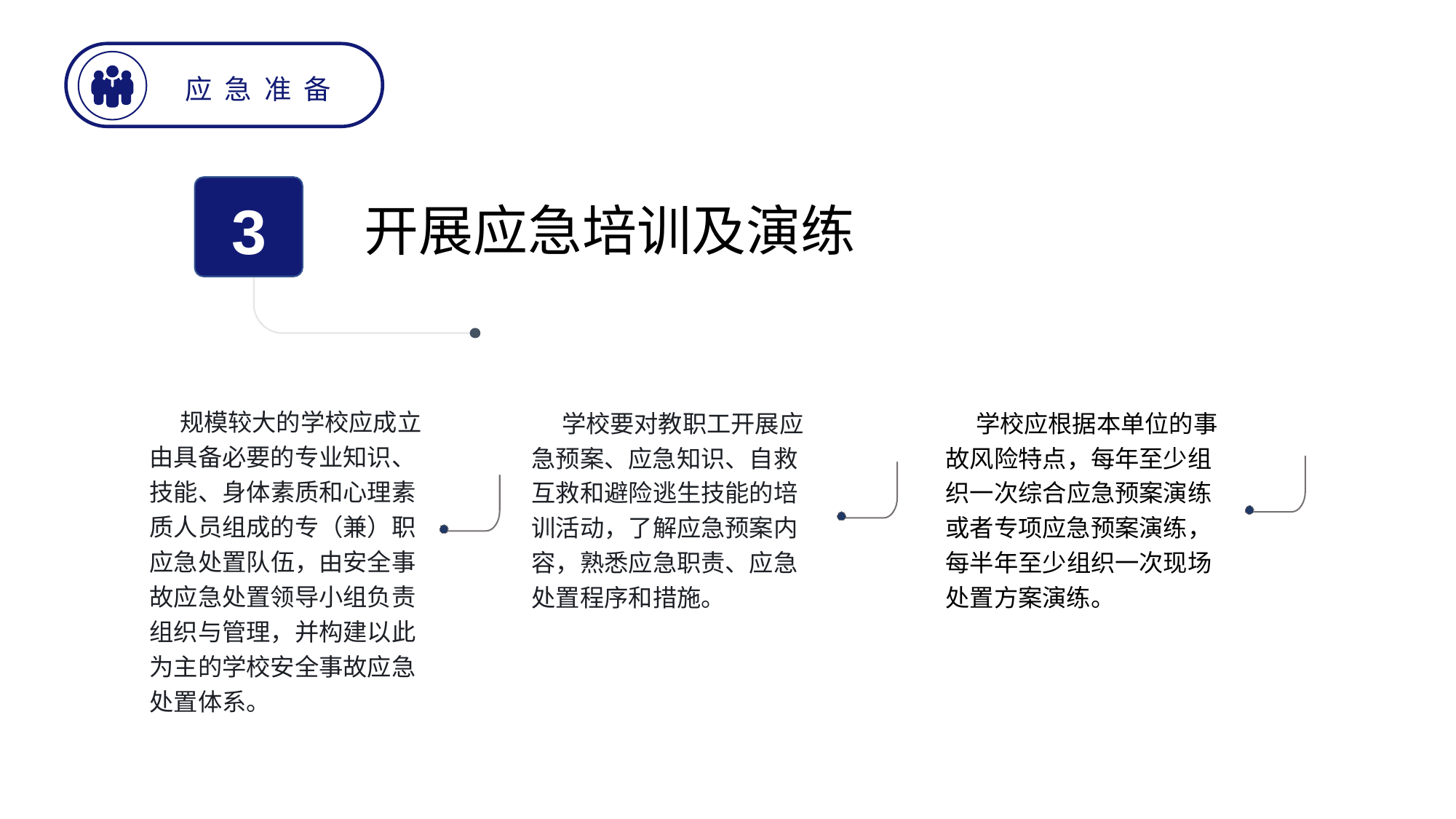

应  急  准  备
3

开展应急培训及演练

规模较大的学校应成立由具备必要的专业知识、技能、身体素质和心理素质人员组成的专（兼）职应急处置队伍，由安全事故应急处置领导小组负责组织与管理，并构建以此为主的学校安全事故应急处置体系。
学校要对教职工开展应急预案、应急知识、自救互救和避险逃生技能的培训活动，了解应急预案内容，熟悉应急职责、应急处置程序和措施。
学校应根据本单位的事故风险特点，每年至少组织一次综合应急预案演练或者专项应急预案演练，每半年至少组织一次现场处置方案演练。